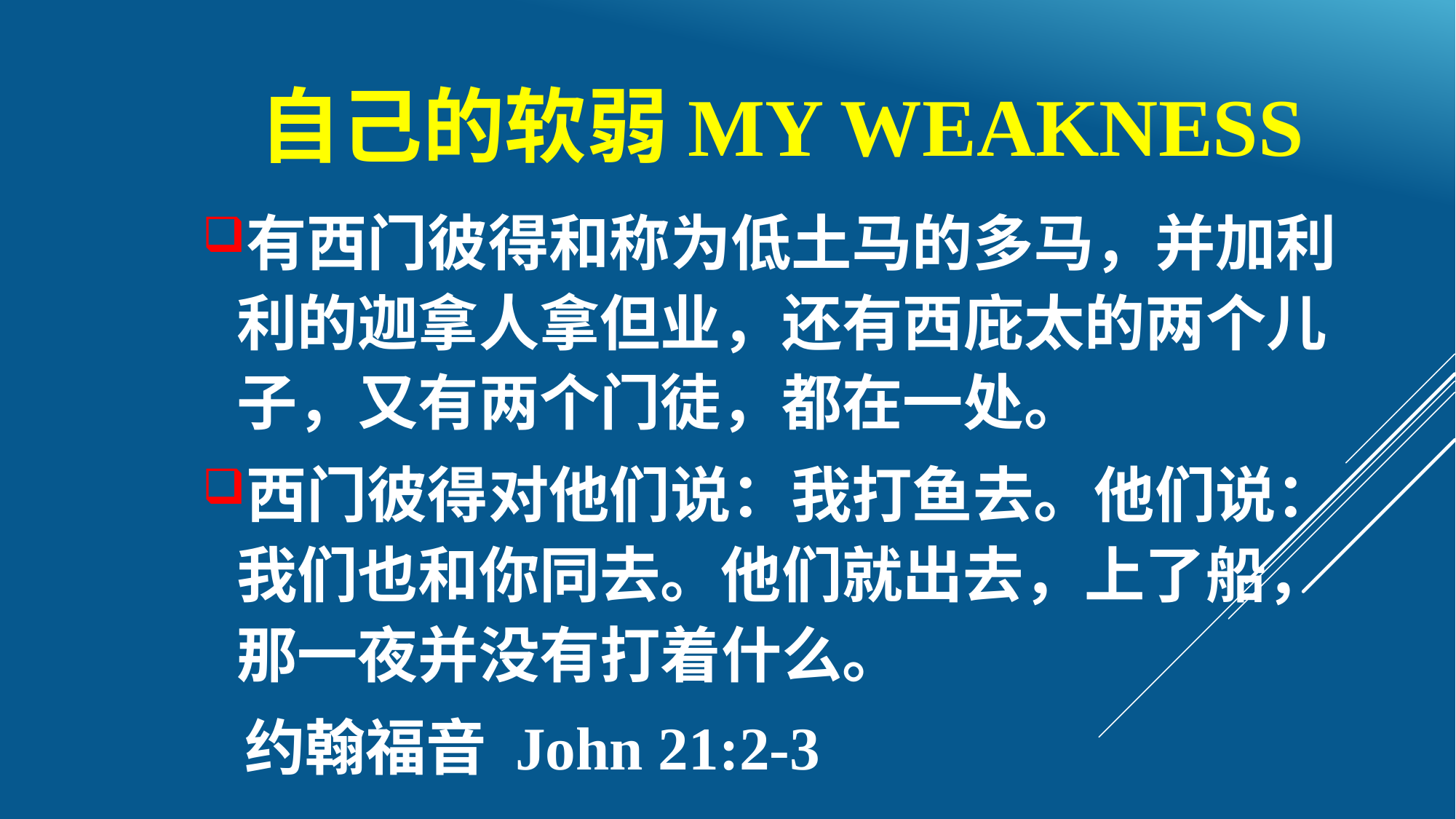

# 自己的软弱My weakness
有西门彼得和称为低土马的多马，并加利利的迦拿人拿但业，还有西庇太的两个儿子，又有两个门徒，都在一处。
西门彼得对他们说：我打鱼去。他们说：我们也和你同去。他们就出去，上了船，那一夜并没有打着什么。
  约翰福音 John 21:2-3